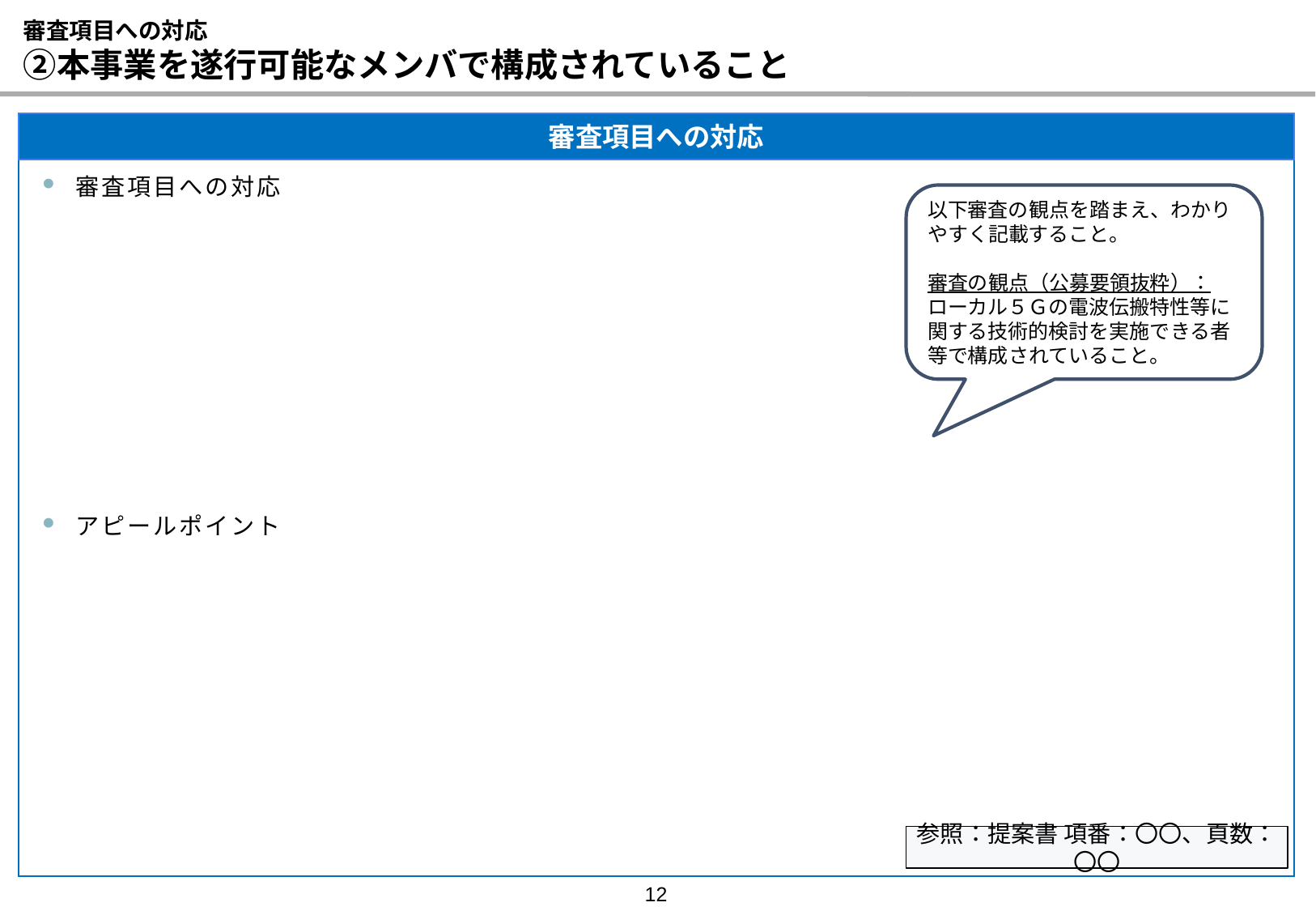

# 審査項目への対応 ②本事業を遂行可能なメンバで構成されていること
審査項目への対応
審査項目への対応

アピールポイント

以下審査の観点を踏まえ、わかりやすく記載すること。

審査の観点（公募要領抜粋）：
ローカル５Ｇの電波伝搬特性等に関する技術的検討を実施できる者等で構成されていること。
参照：提案書 項番：〇〇、頁数：〇〇